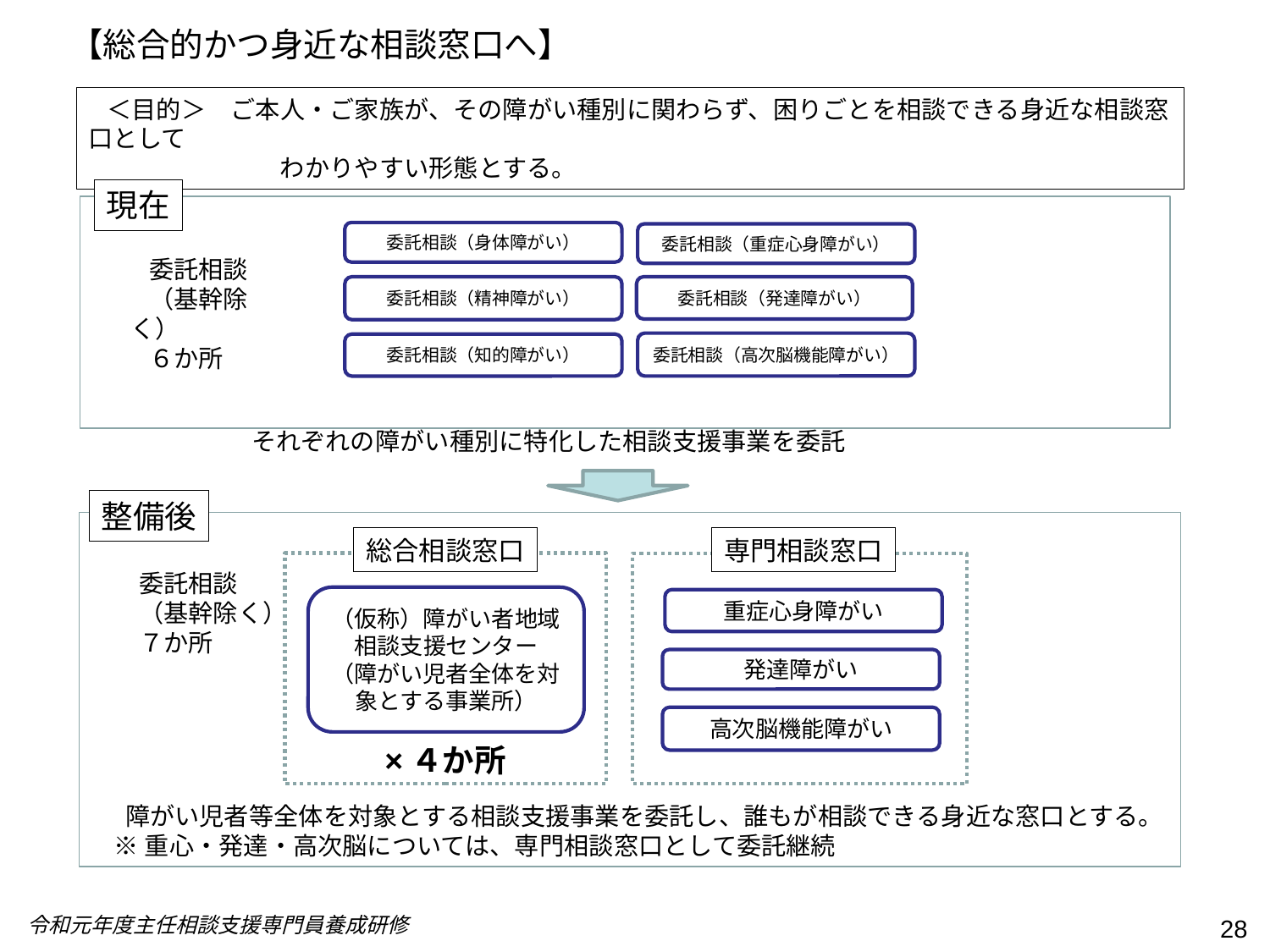

【総合的かつ身近な相談窓口へ】
＜目的＞　ご本人・ご家族が、その障がい種別に関わらず、困りごとを相談できる身近な相談窓口として
　　　　　　　わかりやすい形態とする。
現在

委託相談（身体障がい）
委託相談（重症心身障がい）
委託相談（精神障がい）
委託相談（発達障がい）
委託相談（高次脳機能障がい）
委託相談（知的障がい）
委託相談
（基幹除く）
６か所
それぞれの障がい種別に特化した相談支援事業を委託

整備後

総合相談窓口
専門相談窓口

委託相談
（基幹除く）
７か所
（仮称）障がい者地域相談支援センター
（障がい児者全体を対象とする事業所）
重症心身障がい
発達障がい
高次脳機能障がい
×４か所
 障がい児者等全体を対象とする相談支援事業を委託し、誰もが相談できる身近な窓口とする。
※重心・発達・高次脳については、専門相談窓口として委託継続
令和元年度主任相談支援専門員養成研修
28